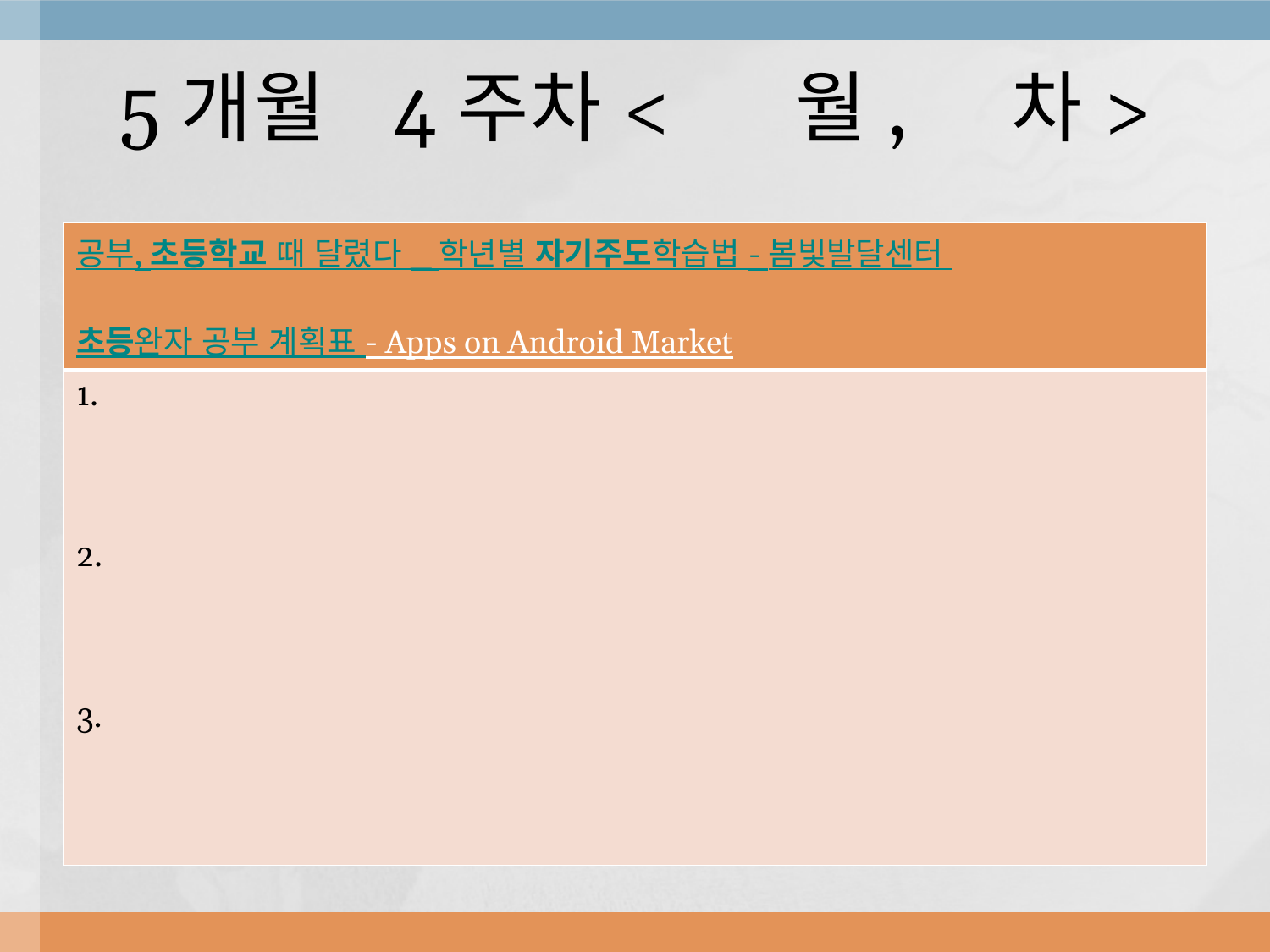

# 5개월  4주차<     월,    차>
| 공부, 초등학교 때 달렸다 \_ 학년별 자기주도학습법 - 봄빛발달센터 초등완자 공부 계획표 - Apps on Android Market |
| --- |
| 1. 2. 3. |